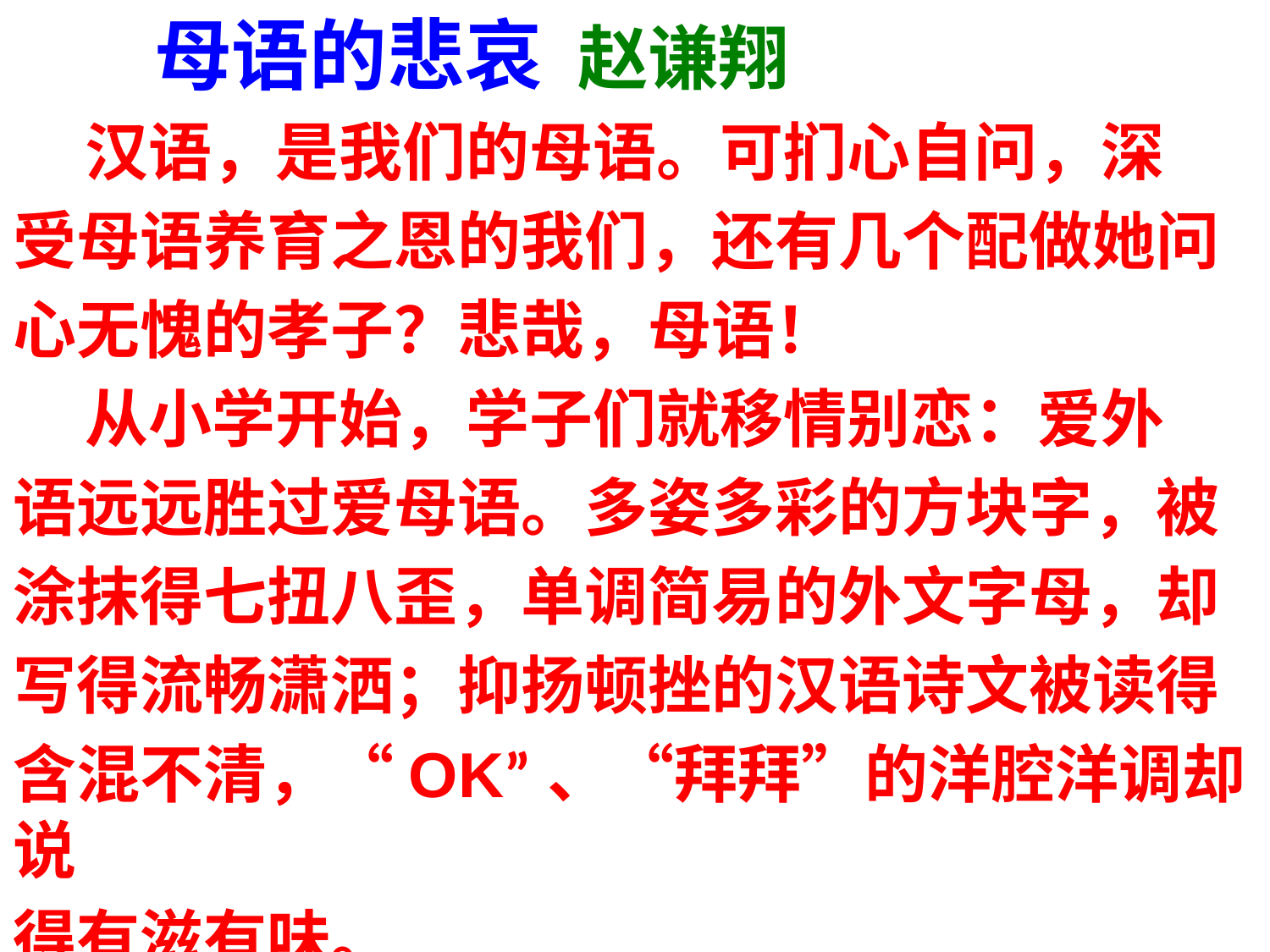

母语的悲哀  赵谦翔
    汉语，是我们的母语。可扪心自问，深
受母语养育之恩的我们，还有几个配做她问
心无愧的孝子？悲哉，母语！
    从小学开始，学子们就移情别恋：爱外
语远远胜过爱母语。多姿多彩的方块字，被
涂抹得七扭八歪，单调简易的外文字母，却
写得流畅潇洒；抑扬顿挫的汉语诗文被读得
含混不清，“OK”、“拜拜”的洋腔洋调却说
得有滋有味。